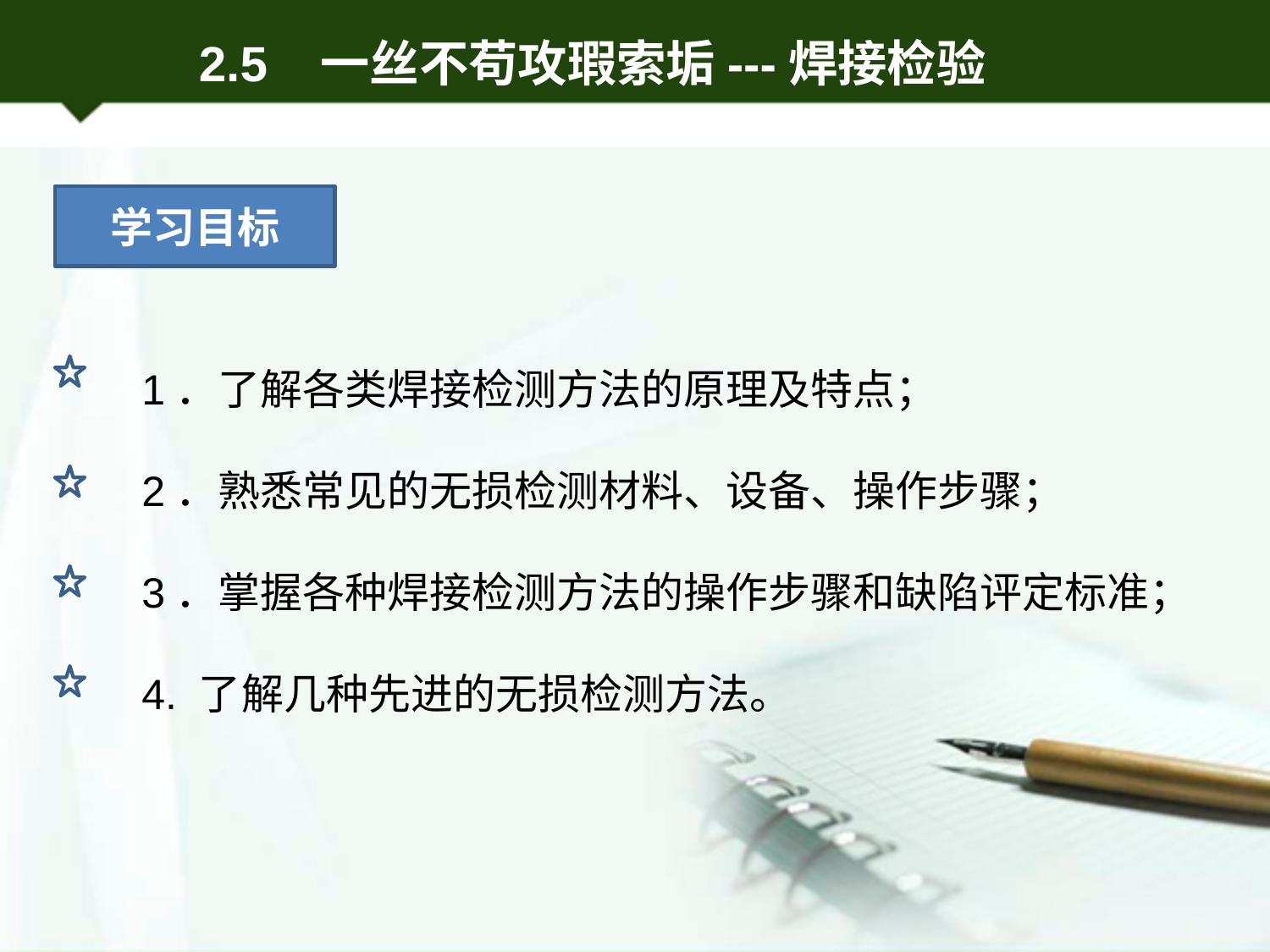

2.5   一丝不苟攻瑕索垢---焊接检验
学习目标
     1．了解各类焊接检测方法的原理及特点；
     2．熟悉常见的无损检测材料、设备、操作步骤；
     3．掌握各种焊接检测方法的操作步骤和缺陷评定标准；
     4. 了解几种先进的无损检测方法。